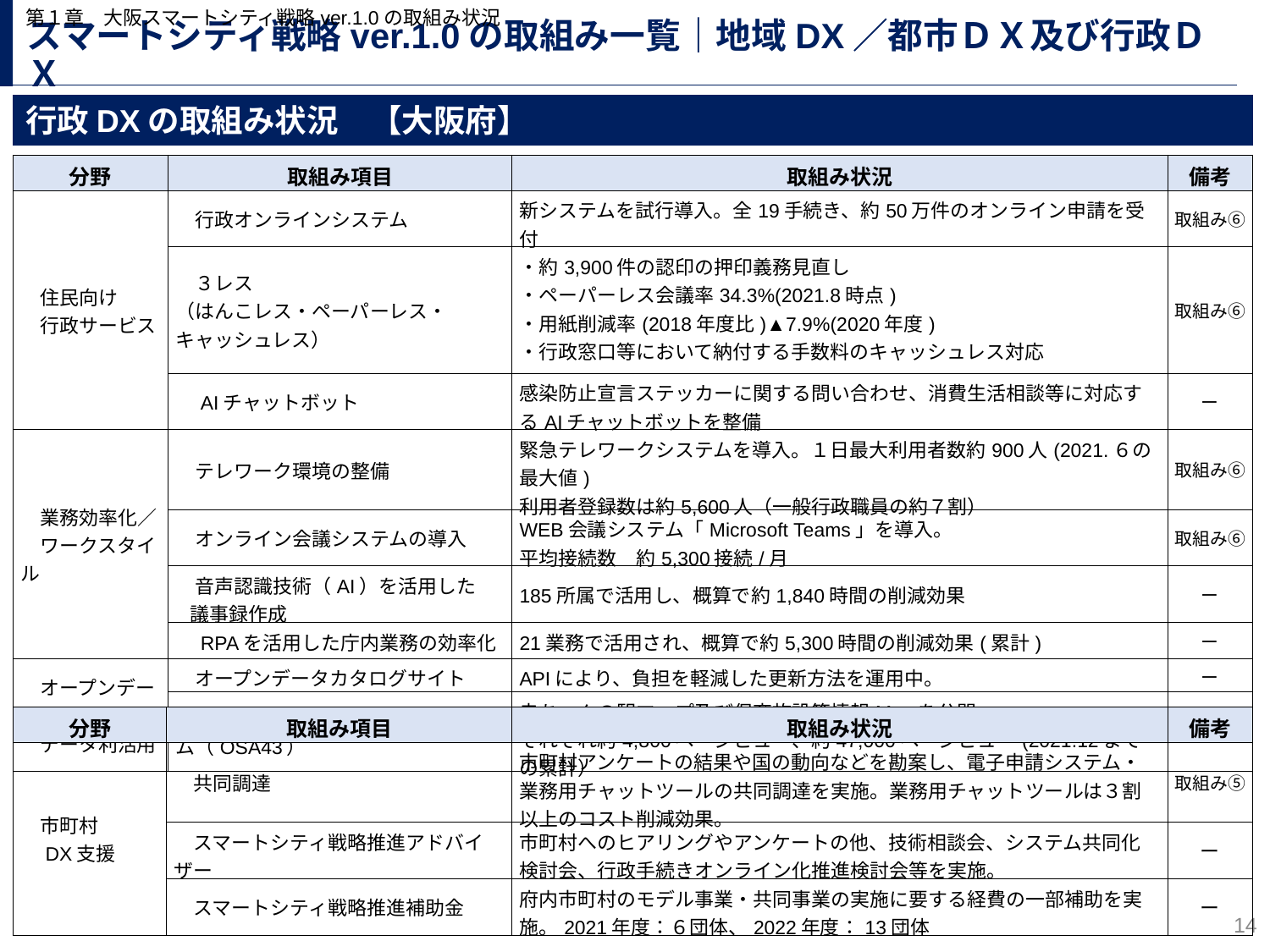

第１章　大阪スマートシティ戦略ver.1.0の取組み状況

# スマートシティ戦略ver.1.0の取組み一覧｜地域DX／都市ＤＸ及び行政ＤＸ
行政DXの取組み状況　【大阪府】
| 分野 | 取組み項目 | 取組み状況 | 備考 |
| --- | --- | --- | --- |
| 住民向け 　行政サービス | 行政オンラインシステム | 新システムを試行導入。全19手続き、約50万件のオンライン申請を受付 | 取組み⑥ |
|  | ３レス （はんこレス・ペーパーレス・キャッシュレス） | ・約3,900件の認印の押印義務見直し ・ペーパーレス会議率34.3%(2021.8時点) ・用紙削減率(2018年度比)▲7.9%(2020年度) ・行政窓口等において納付する手数料のキャッシュレス対応 | 取組み⑥ |
|  | AIチャットボット | 感染防止宣言ステッカーに関する問い合わせ、消費生活相談等に対応するAIチャットボットを整備 | ー |
| 業務効率化／ 　ワークスタイル | テレワーク環境の整備 | 緊急テレワークシステムを導入。１日最大利用者数約900人(2021.６の最大値) 利用者登録数は約5,600人（一般行政職員の約７割） | 取組み⑥ |
|  | オンライン会議システムの導入 | WEB会議システム「Microsoft Teams」を導入。 平均接続数　約5,300接続/月 | 取組み⑥ |
|  | 音声認識技術（AI）を活用した 議事録作成 | 185所属で活用し、概算で約1,840時間の削減効果 | ー |
|  | RPAを活用した庁内業務の効率化 | 21業務で活用され、概算で約5,300時間の削減効果(累計) | ー |
| オープンデータ／ 　データ利活用 | オープンデータカタログサイト | APIにより、負担を軽減した更新方法を運用中。 | ー |
|  | 市町村データ活用プラットフォーム（OSA43） | 赤ちゃんの駅マップ及び保育施設等情報Mapを公開。 それぞれ約4,800ページビュー、約47,000ページビュー(2021.12までの累計） | 取組み⑭ |
| 分野 | 取組み項目 | 取組み状況 | 備考 |
| --- | --- | --- | --- |
| 市町村 　DX支援 | 共同調達 | 市町村アンケートの結果や国の動向などを勘案し、電子申請システム・業務用チャットツールの共同調達を実施。業務用チャットツールは３割以上のコスト削減効果。 | 取組み⑤ |
|  | スマートシティ戦略推進アドバイザー | 市町村へのヒアリングやアンケートの他、技術相談会、システム共同化検討会、行政手続きオンライン化推進検討会等を実施。 | ー |
|  | スマートシティ戦略推進補助金 | 府内市町村のモデル事業・共同事業の実施に要する経費の一部補助を実施。2021年度：６団体、2022年度：13団体 | ー |
14